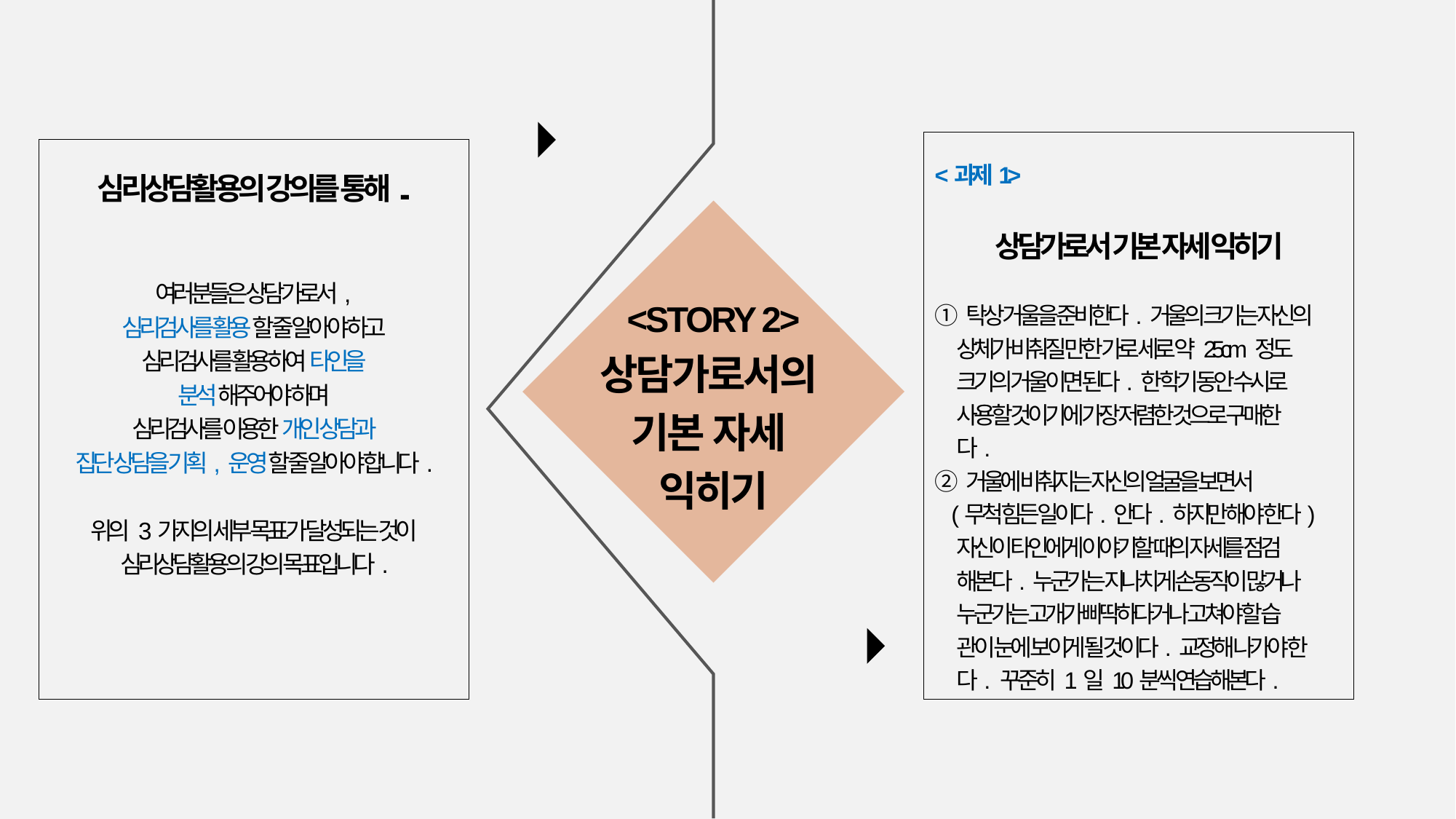

<과제1>

상담가로서 기본 자세 익히기

① 탁상 거울을 준비한다. 거울의 크기는 자신의
      상체가 비춰질 만한 가로 세로 약 25cm 정도
      크기의 거울이면 된다. 한 학기 동안 수시로
      사용할 것이기에 가장 저렴한 것으로 구매한
      다.
② 거울에 비춰지는 자신의 얼굴을 보면서
      (무척 힘든 일이다. 안다. 하지만 해야 한다)
      자신이 타인에게 이야기할 때의 자세를 점검
      해본다. 누군가는 지나치게 손동작이 많거나
      누군가는 고개가 삐딱하다거나 고쳐야 할 습
      관이 눈에 보이게 될 것이다. 교정해 나가야 한
      다.  꾸준히 1일 10분씩 연습해본다.

심리상담활용의 강의를 통해..

여러분들은 상담가로서,
심리검사를 활용할 줄 알아야 하고
심리검사를 활용하여 타인을
분석해주어야 하며
심리검사를 이용한 개인 상담과
집단 상담을 기획, 운영할 줄 알아야 합니다.

위의 3가지의 세부 목표가 달성되는 것이
심리상담활용의 강의 목표입니다.

<STORY 2>
상담가로서의
기본 자세
익히기

START